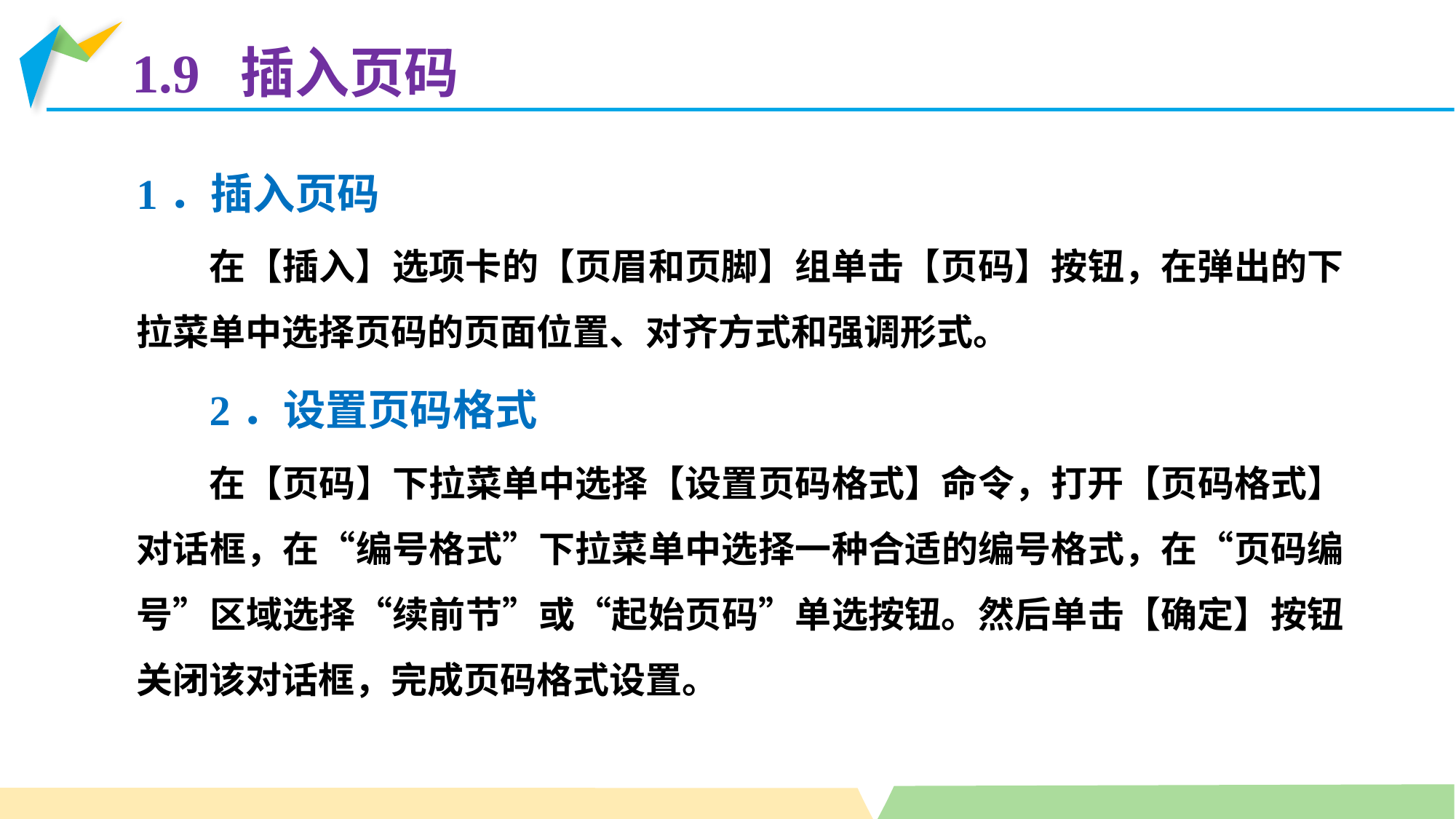

1.9  插入页码
1．插入页码
在【插入】选项卡的【页眉和页脚】组单击【页码】按钮，在弹出的下拉菜单中选择页码的页面位置、对齐方式和强调形式。
2．设置页码格式
在【页码】下拉菜单中选择【设置页码格式】命令，打开【页码格式】对话框，在“编号格式”下拉菜单中选择一种合适的编号格式，在“页码编号”区域选择“续前节”或“起始页码”单选按钮。然后单击【确定】按钮关闭该对话框，完成页码格式设置。